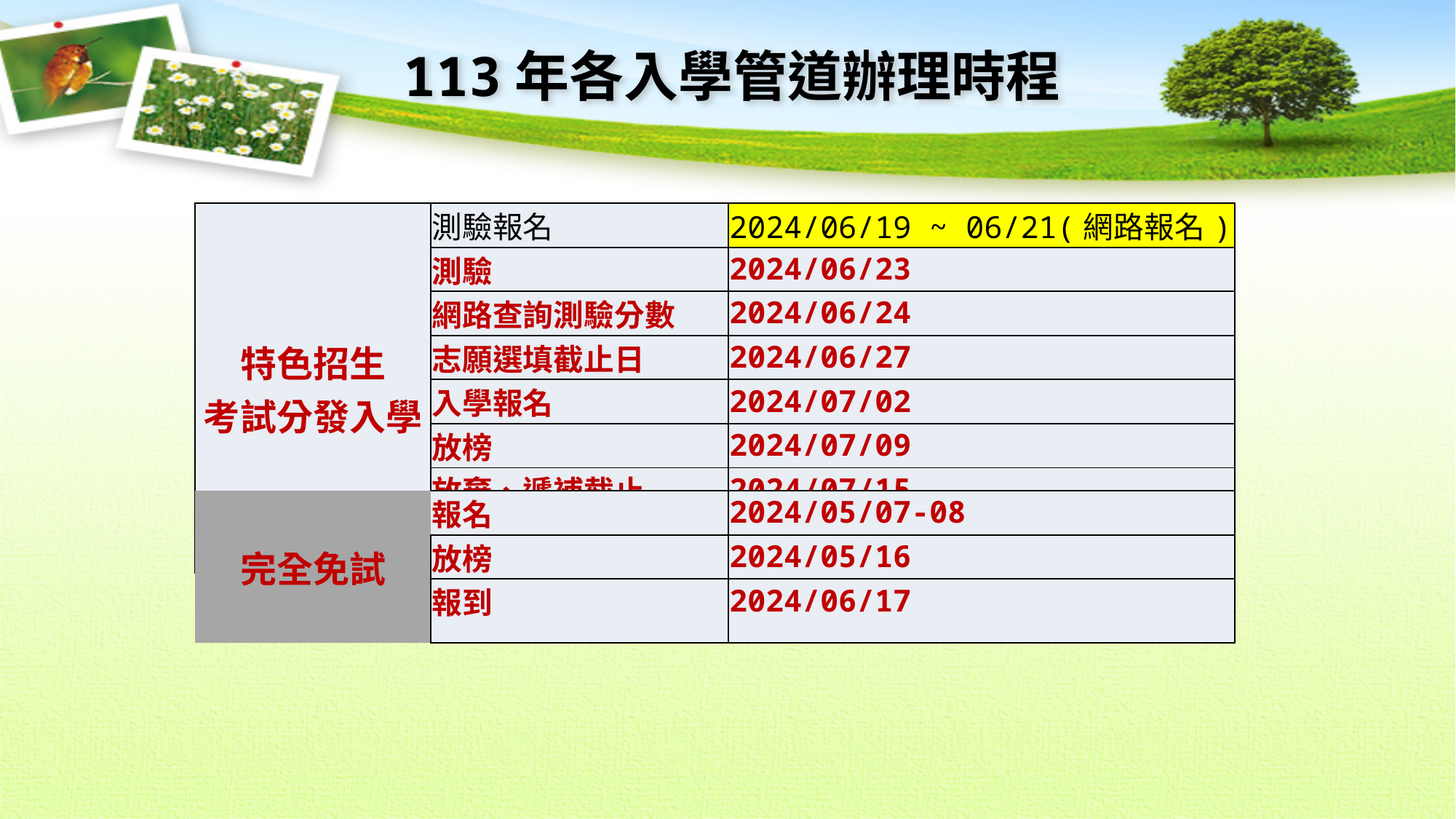

113年各入學管道辦理時程
| 特色招生 考試分發入學 | 測驗報名 | 2024/06/19 ~ 06/21(網路報名) |
| --- | --- | --- |
|  | 測驗 | 2024/06/23 |
|  | 網路查詢測驗分數 | 2024/06/24 |
|  | 志願選填截止日 | 2024/06/27 |
|  | 入學報名 | 2024/07/02 |
|  | 放榜 | 2024/07/09 |
|  | 放棄、遞補截止 | 2024/07/15 |
| 完全免試 | 報名 | 2024/05/07-08 |
| --- | --- | --- |
|  | 放榜 | 2024/05/16 |
|  | 報到 | 2024/06/17 |